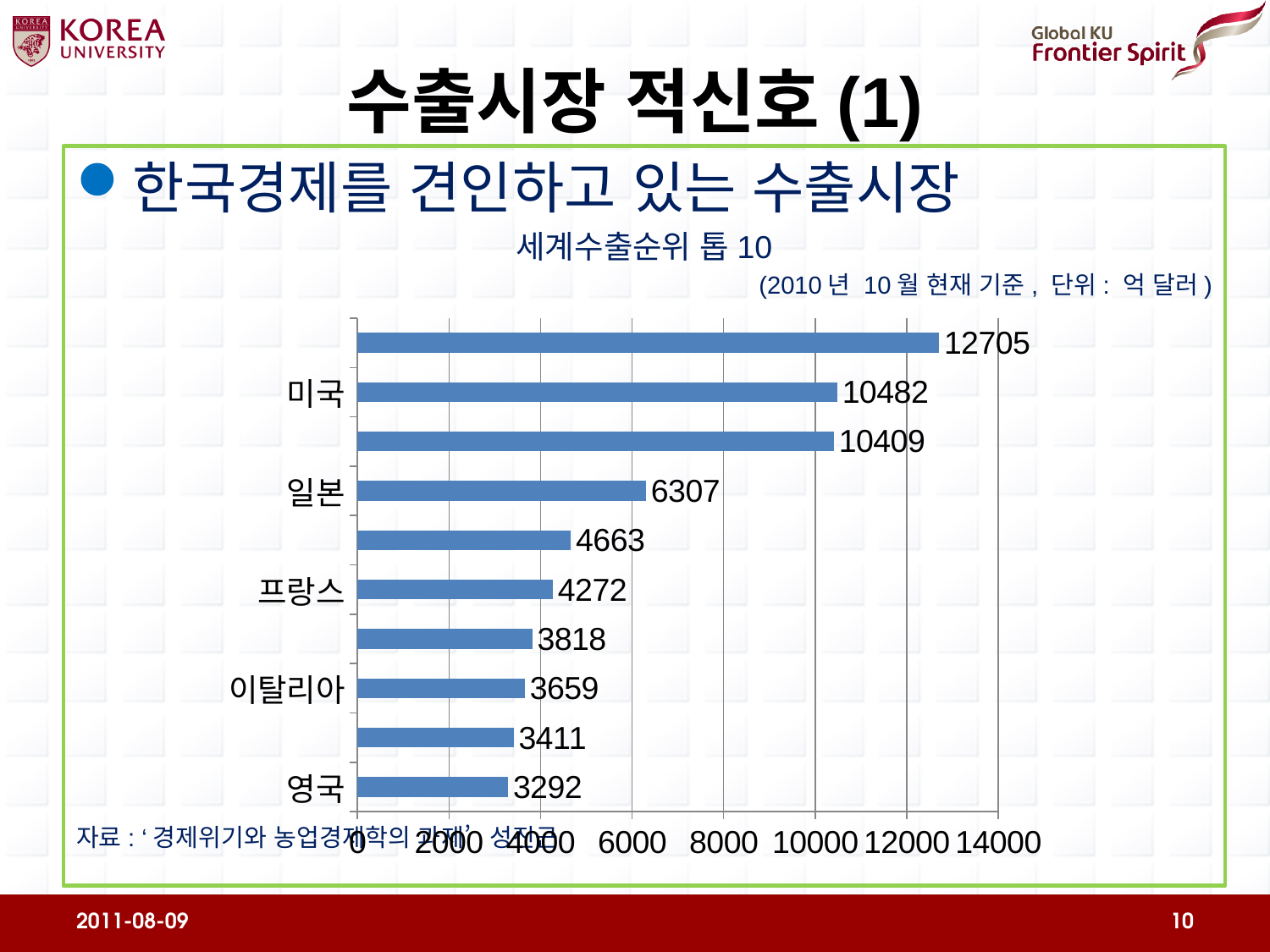

# 수출시장 적신호(1)
한국경제를 견인하고 있는 수출시장
세계수출순위 톱10
(2010년 10월 현재 기준, 단위: 억 달러)

자료: ‘경제위기와 농업경제학의 과제’,성진근

### Chart

| Category | 수출액 |
|---|---|
| 영국 | 3292.0 |
| 벨기에 | 3411.0 |
| 이탈리아 | 3659.0 |
| 한국 | 3818.0 |
| 프랑스 | 4272.0 |
| 네덜란드 | 4663.0 |
| 일본 | 6307.0 |
| 독일 | 10409.0 |
| 미국 | 10482.0 |
| 중국 | 12705.0 |
2011-08-09
10